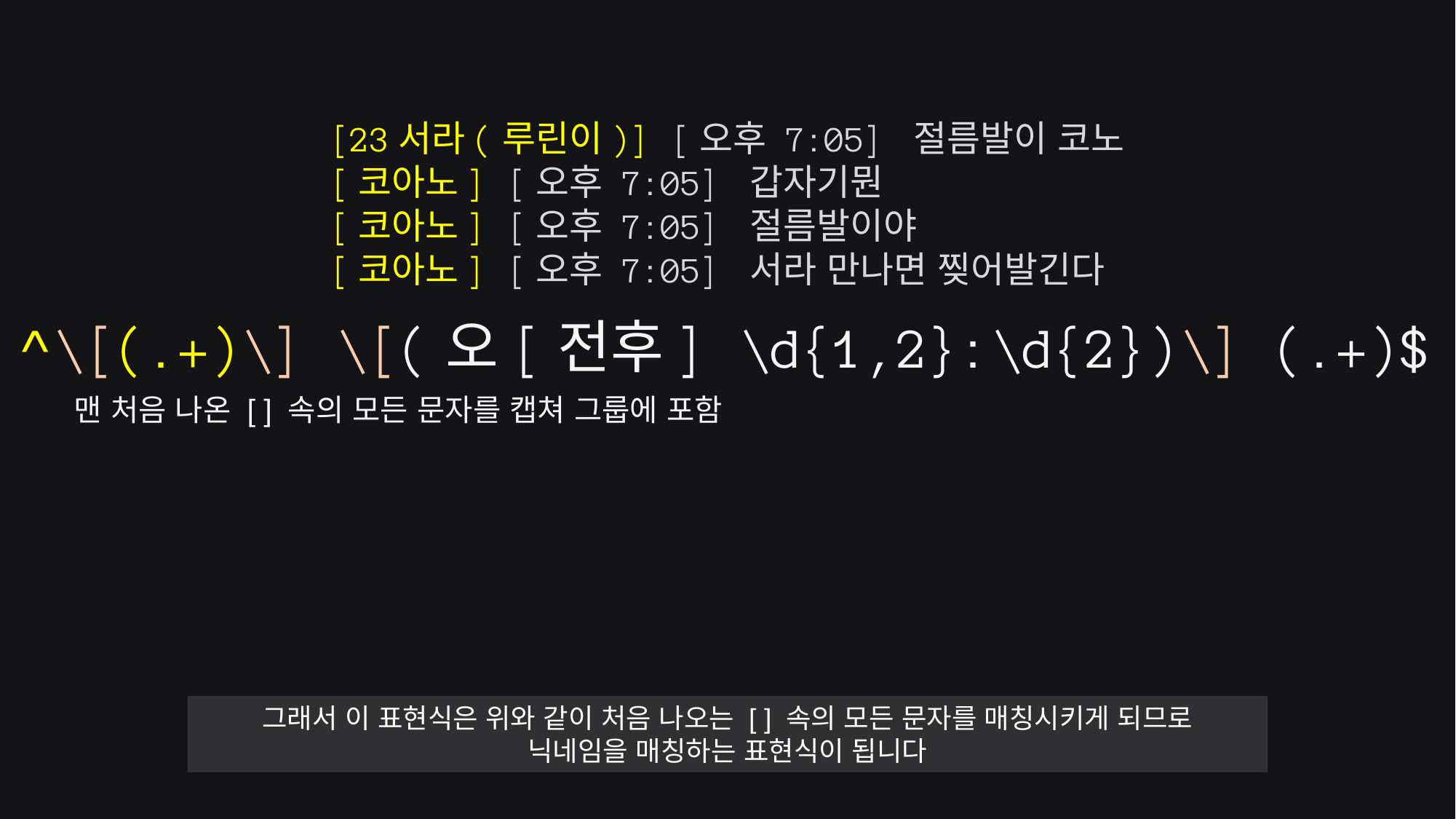

[23서라(루린이)] [오후 7:05] 절름발이 코노
[코아노] [오후 7:05] 갑자기뭔
[코아노] [오후 7:05] 절름발이야
[코아노] [오후 7:05] 서라 만나면 찢어발긴다
^\[(.+)\] \[(오[전후] \d{1,2}:\d{2})\] (.+)$
맨 처음 나온 [ ] 속의 모든 문자를 캡쳐 그룹에 포함
그래서 이 표현식은 위와 같이 처음 나오는 [ ] 속의 모든 문자를 매칭시키게 되므로
닉네임을 매칭하는 표현식이 됩니다